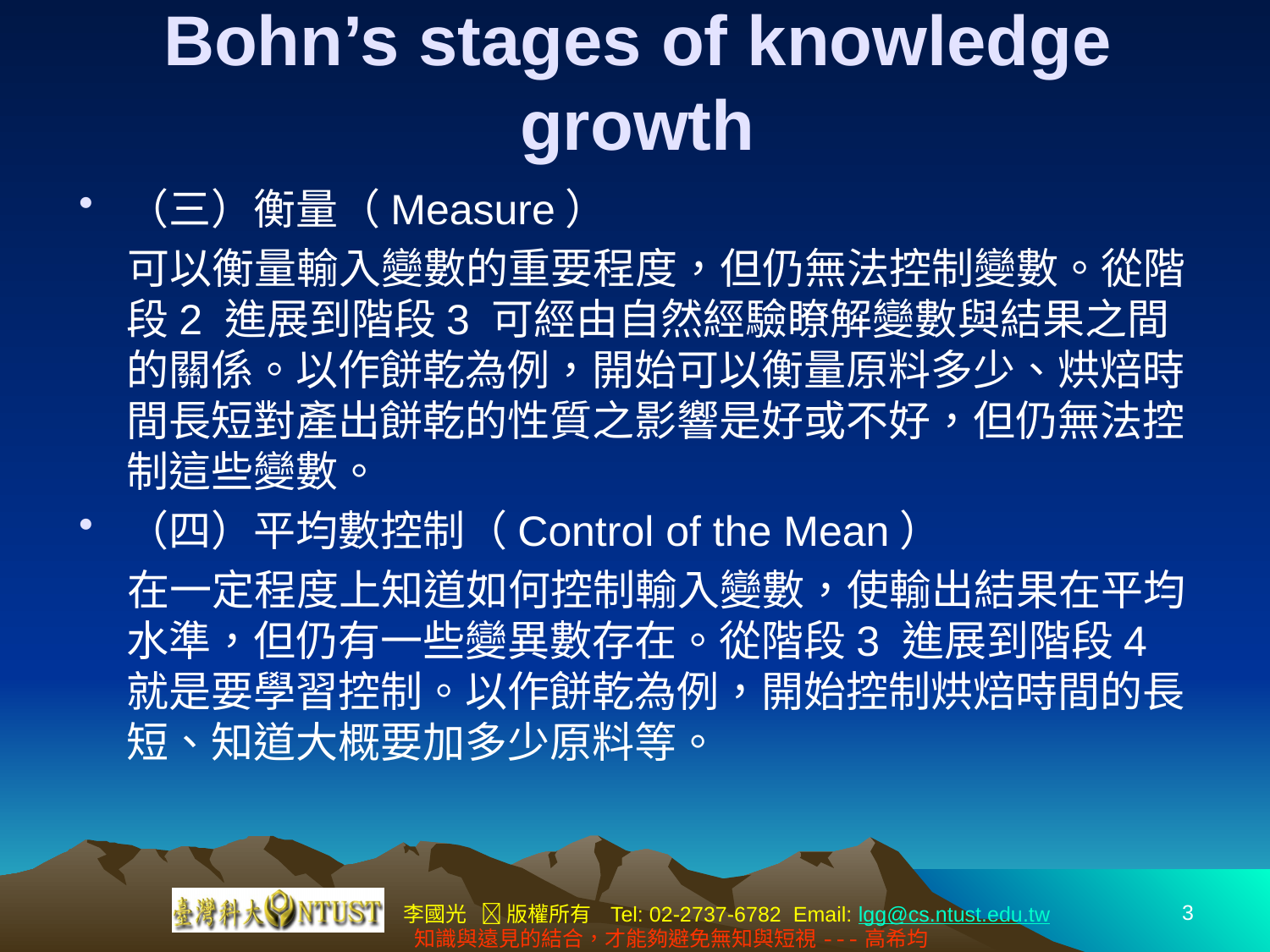

# Bohn’s stages of knowledge growth
（三）衡量（Measure）
    可以衡量輸入變數的重要程度，但仍無法控制變數。從階段2 進展到階段3 可經由自然經驗瞭解變數與結果之間的關係。以作餅乾為例，開始可以衡量原料多少、烘焙時間長短對產出餅乾的性質之影響是好或不好，但仍無法控制這些變數。
（四）平均數控制（Control of the Mean）
    在一定程度上知道如何控制輸入變數，使輸出結果在平均水準，但仍有一些變異數存在。從階段3 進展到階段4 就是要學習控制。以作餅乾為例，開始控制烘焙時間的長短、知道大概要加多少原料等。

3